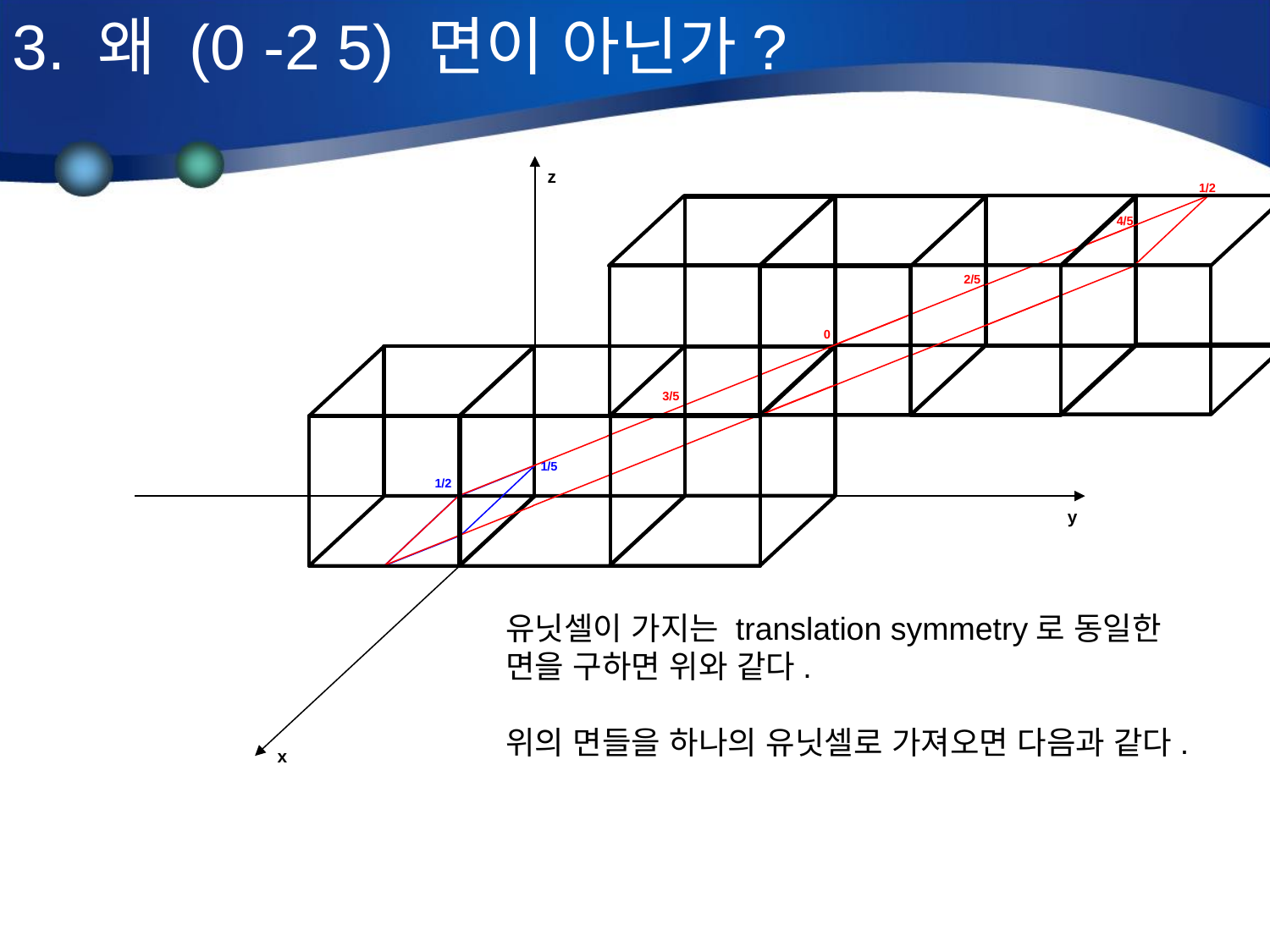

3. 왜 (0 -2 5) 면이 아닌가?
z
1/2

4/5

2/5
0

3/5

1/5
1/2

y
유닛셀이 가지는 translation symmetry로 동일한 면을 구하면 위와 같다.

위의 면들을 하나의 유닛셀로 가져오면 다음과 같다.
x